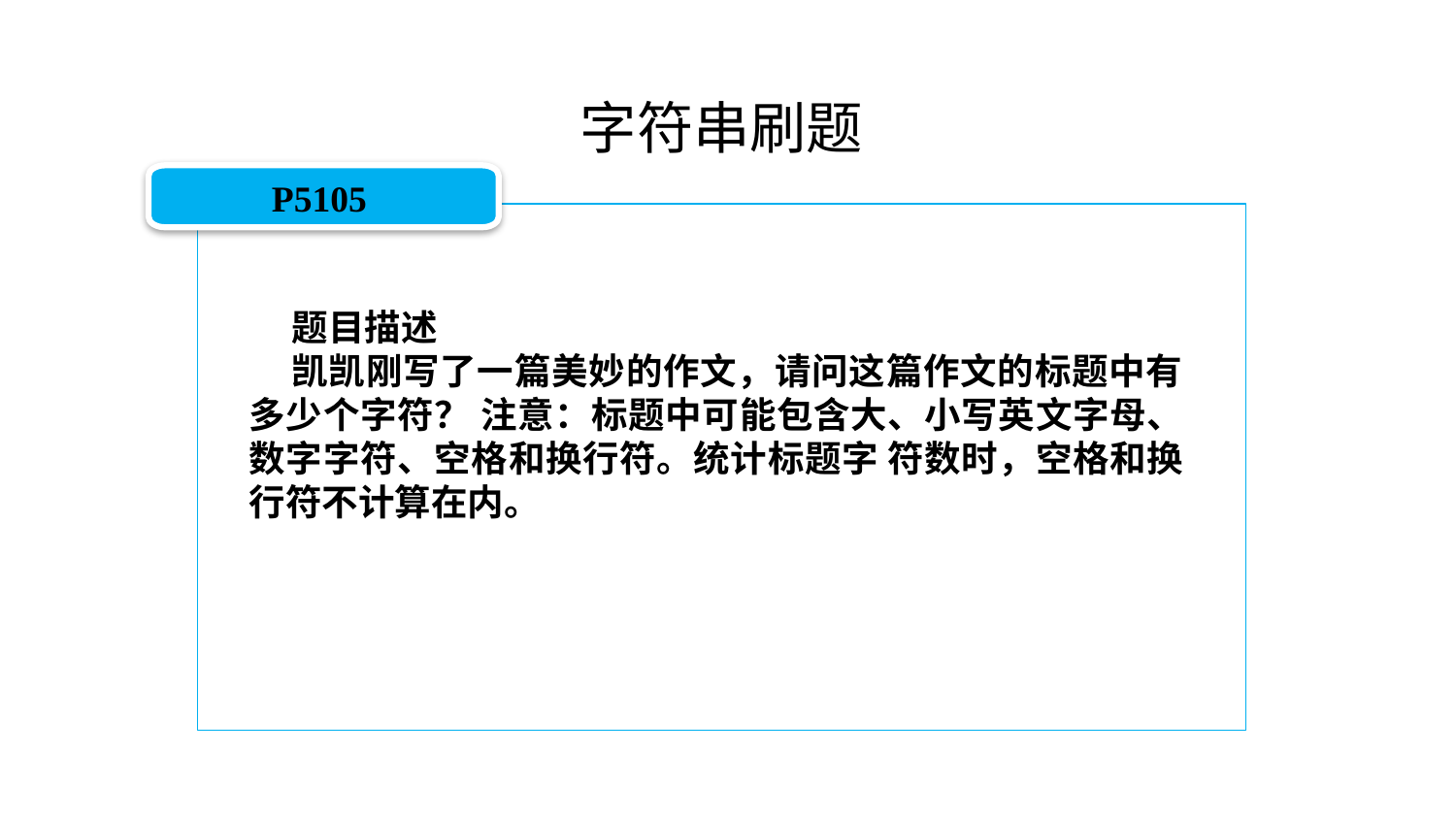

字符串刷题

P5105
题目描述
凯凯刚写了一篇美妙的作文，请问这篇作文的标题中有多少个字符？ 注意：标题中可能包含大、小写英文字母、数字字符、空格和换行符。统计标题字 符数时，空格和换行符不计算在内。

4